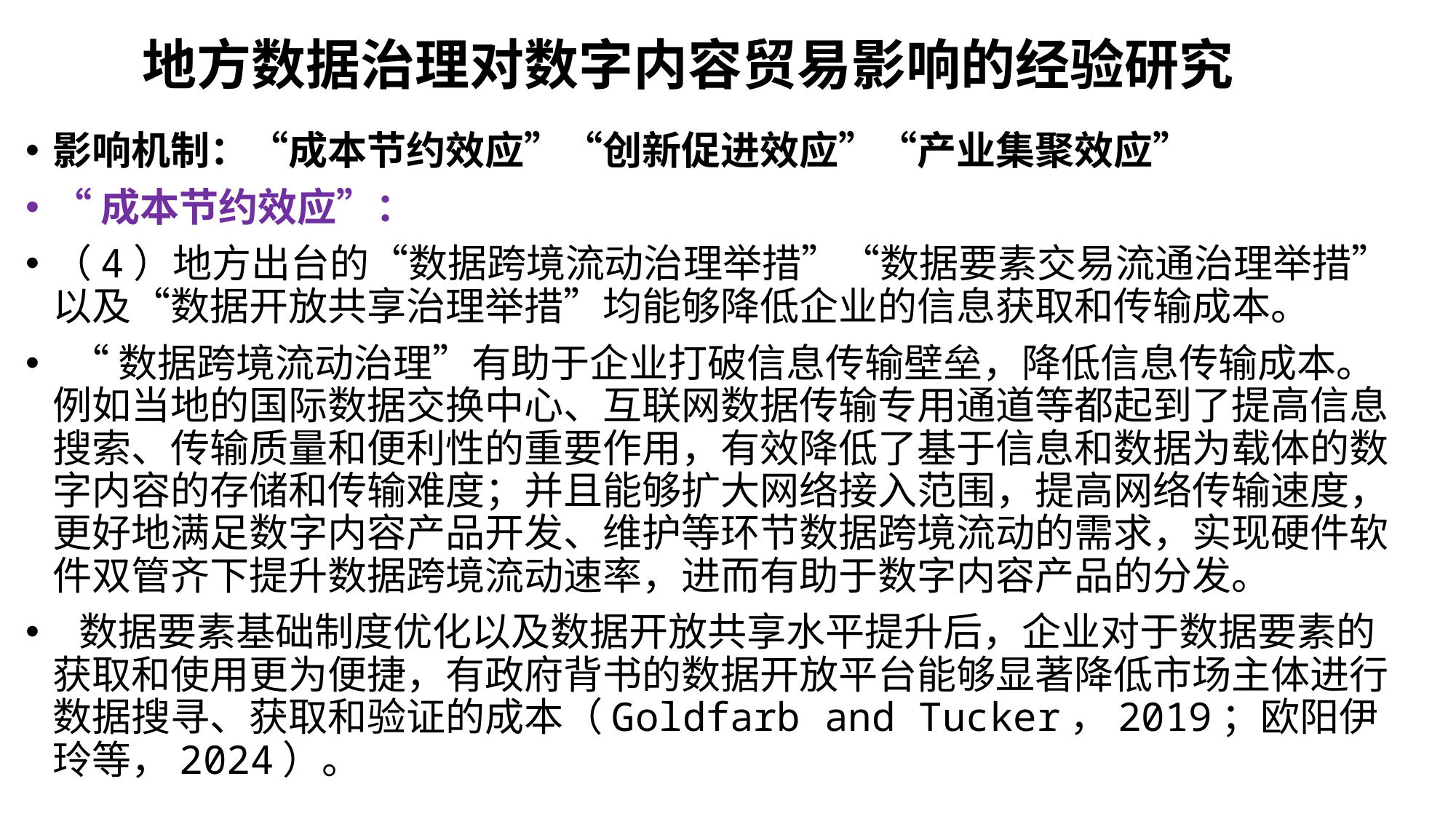

# 地方数据治理对数字内容贸易影响的经验研究
影响机制：“成本节约效应”“创新促进效应”“产业集聚效应”
“成本节约效应”：
（4）地方出台的“数据跨境流动治理举措”“数据要素交易流通治理举措”以及“数据开放共享治理举措”均能够降低企业的信息获取和传输成本。
  “数据跨境流动治理”有助于企业打破信息传输壁垒，降低信息传输成本。例如当地的国际数据交换中心、互联网数据传输专用通道等都起到了提高信息搜索、传输质量和便利性的重要作用，有效降低了基于信息和数据为载体的数字内容的存储和传输难度；并且能够扩大网络接入范围，提高网络传输速度，更好地满足数字内容产品开发、维护等环节数据跨境流动的需求，实现硬件软件双管齐下提升数据跨境流动速率，进而有助于数字内容产品的分发。
  数据要素基础制度优化以及数据开放共享水平提升后，企业对于数据要素的获取和使用更为便捷，有政府背书的数据开放平台能够显著降低市场主体进行数据搜寻、获取和验证的成本（Goldfarb and Tucker，2019；欧阳伊玲等，2024）。